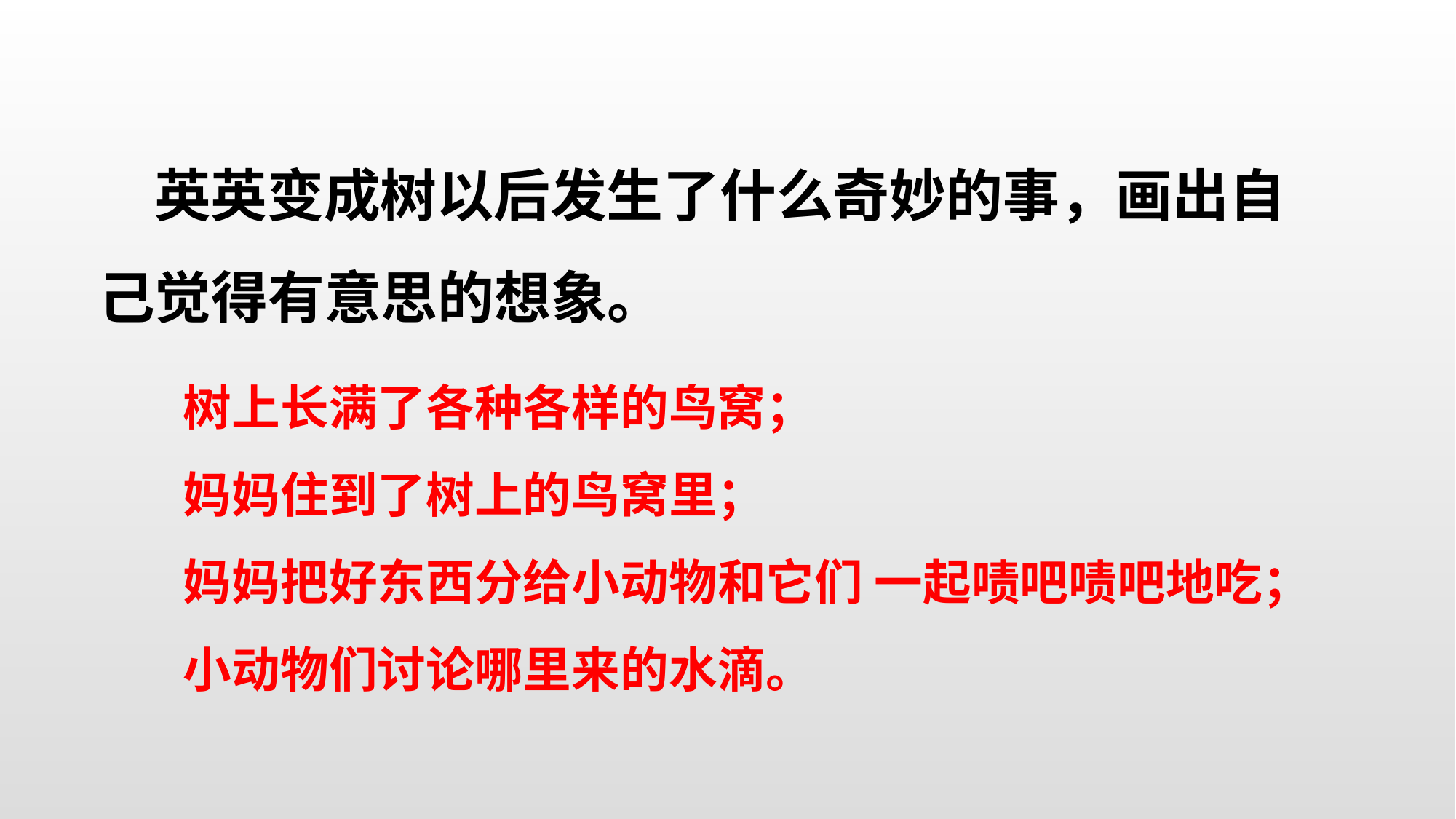

英英变成树以后发生了什么奇妙的事，画出自己觉得有意思的想象。
树上长满了各种各样的鸟窝；
妈妈住到了树上的鸟窝里；
妈妈把好东西分给小动物和它们 一起啧吧啧吧地吃；
小动物们讨论哪里来的水滴。